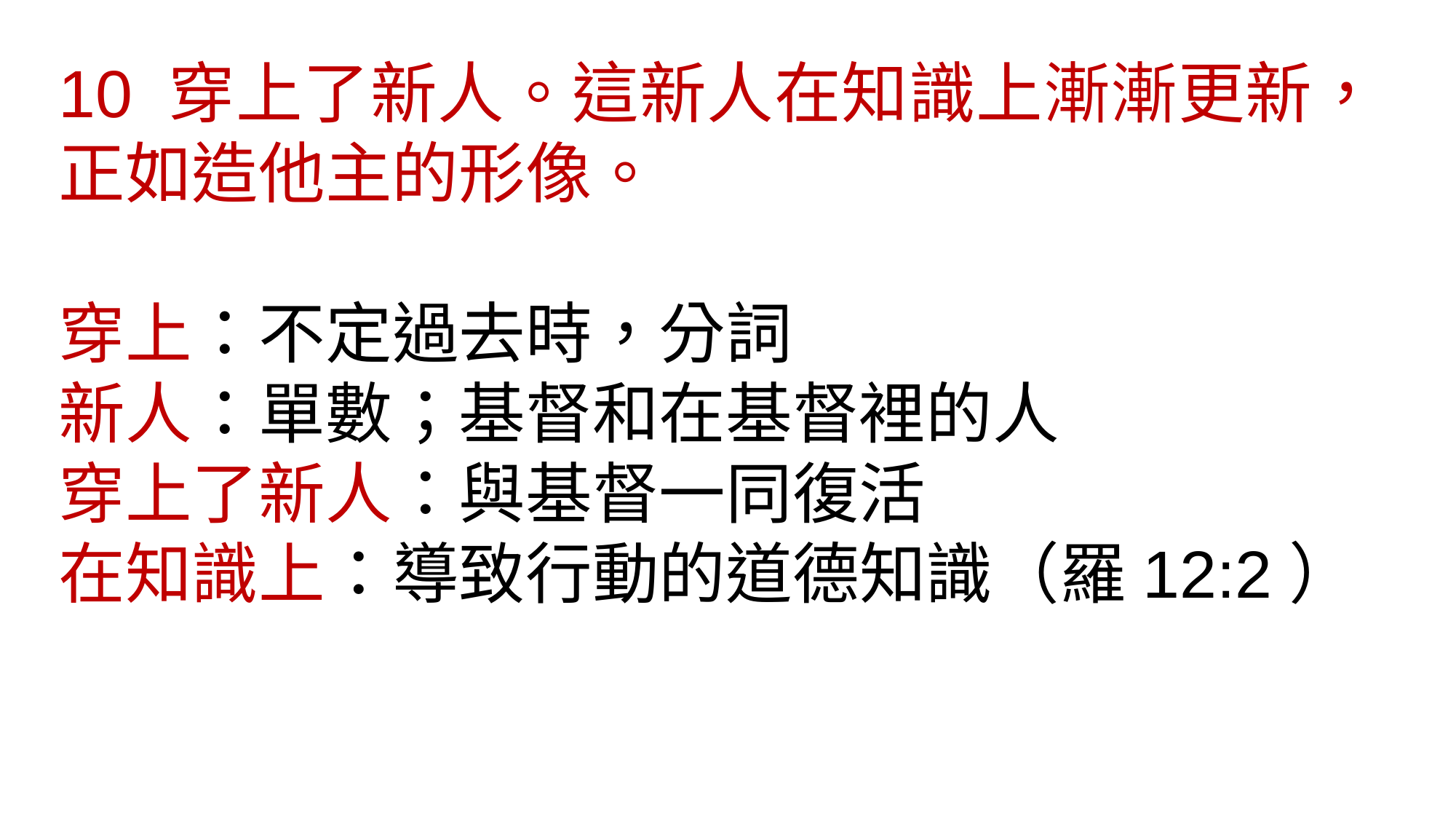

10 穿上了新人。這新人在知識上漸漸更新，正如造他主的形像。

穿上：不定過去時，分詞
新人：單數；基督和在基督裡的人
穿上了新人：與基督一同復活
在知識上：導致行動的道德知識（羅12:2）